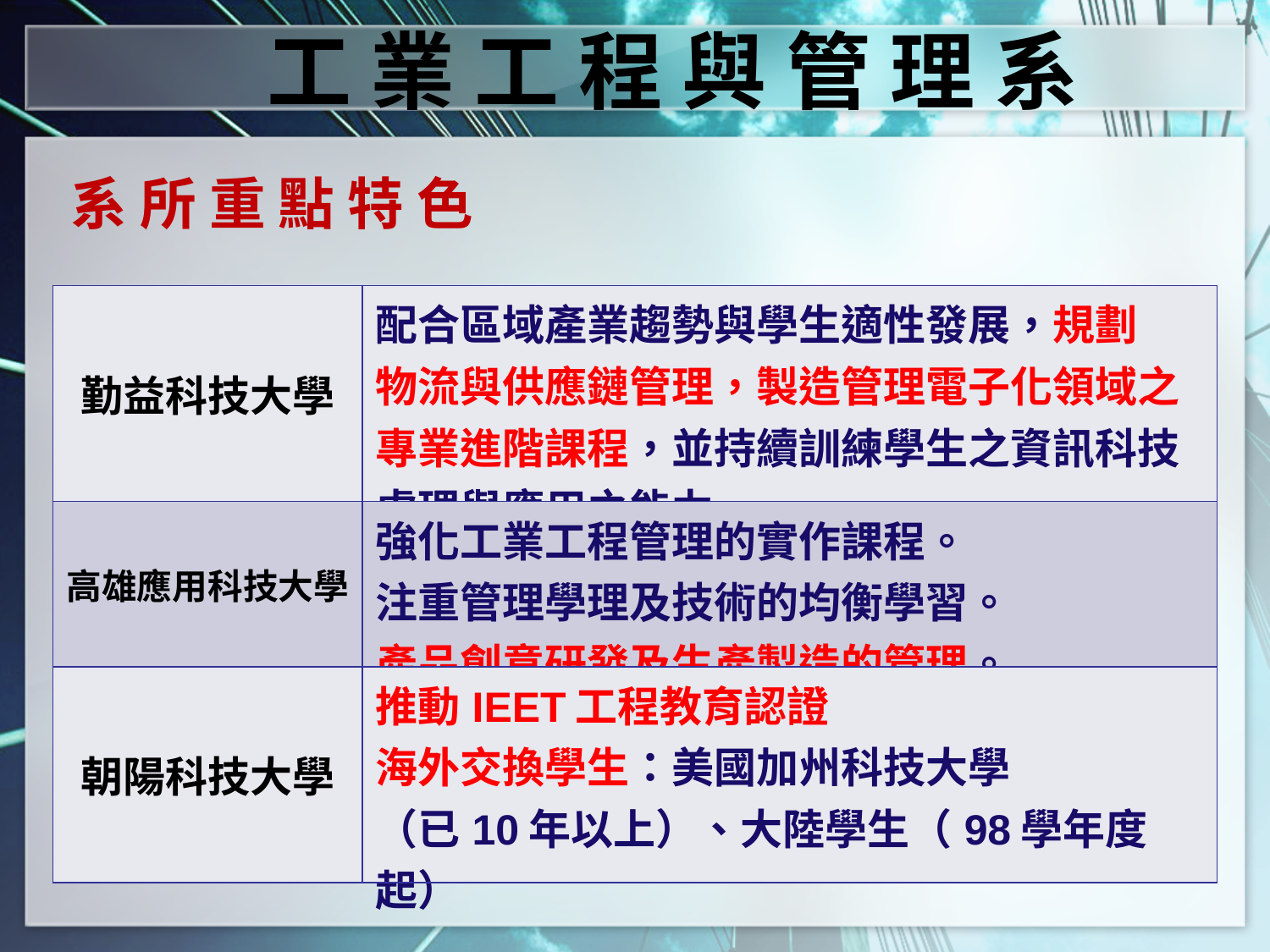

工 業 工 程 與 管 理 系
系 所 重 點 特 色
| 勤益科技大學 | 配合區域產業趨勢與學生適性發展，規劃 物流與供應鏈管理，製造管理電子化領域之專業進階課程，並持續訓練學生之資訊科技處理與應用之能力。 |
| --- | --- |
| 高雄應用科技大學 | 強化工業工程管理的實作課程。 注重管理學理及技術的均衡學習。 產品創意研發及生產製造的管理。 |
| 朝陽科技大學 | 推動IEET工程教育認證 海外交換學生：美國加州科技大學 （已10年以上）、大陸學生（98學年度起） |